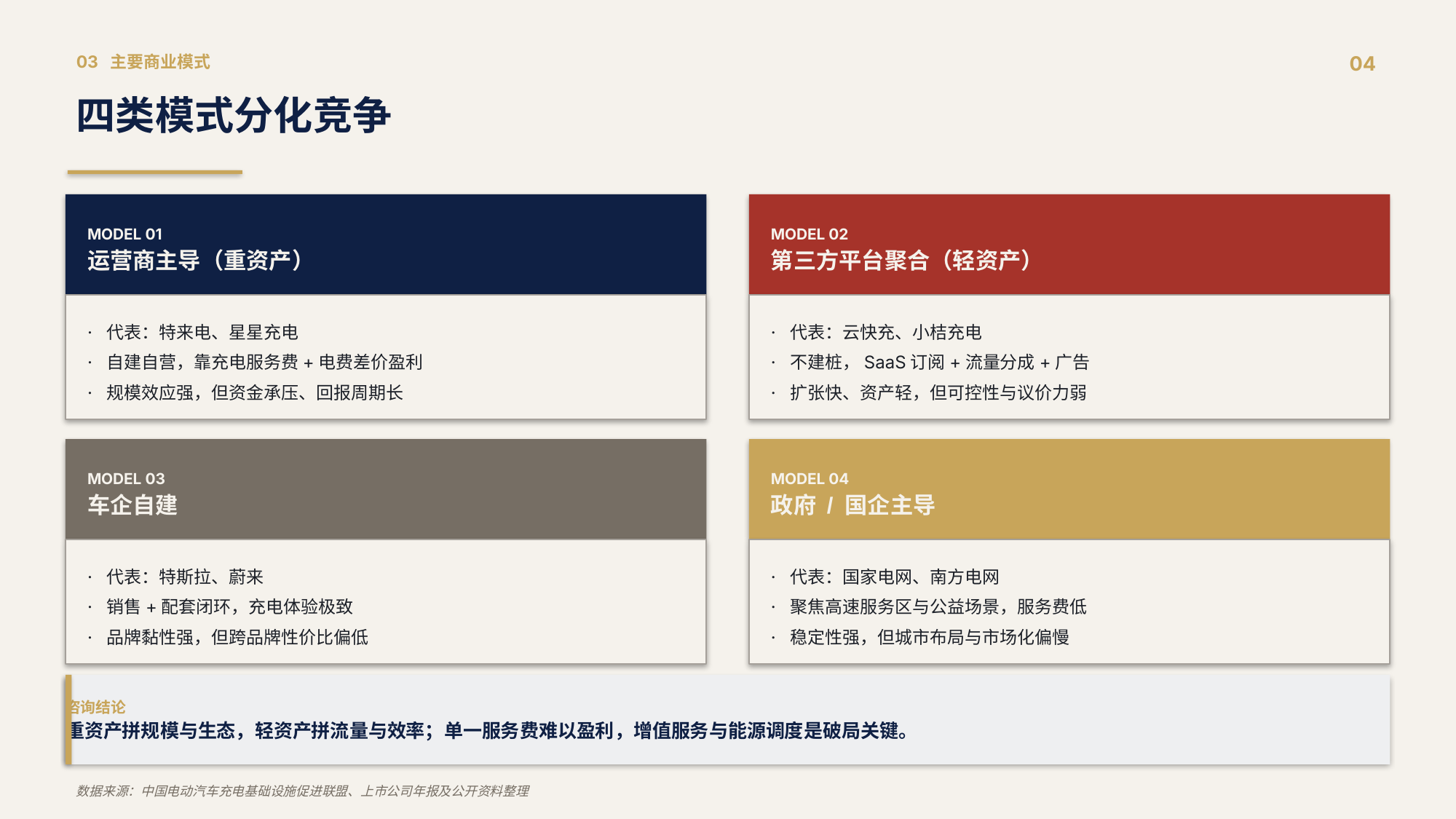

03  主要商业模式
04
四类模式分化竞争

MODEL 01
运营商主导（重资产）
MODEL 02
第三方平台聚合（轻资产）
·  代表：特来电、星星充电
·  自建自营，靠充电服务费+电费差价盈利
·  规模效应强，但资金承压、回报周期长
·  代表：云快充、小桔充电
·  不建桩，SaaS订阅+流量分成+广告
·  扩张快、资产轻，但可控性与议价力弱
MODEL 03
车企自建
MODEL 04
政府 / 国企主导
·  代表：特斯拉、蔚来
·  销售+配套闭环，充电体验极致
·  品牌黏性强，但跨品牌性价比偏低
·  代表：国家电网、南方电网
·  聚焦高速服务区与公益场景，服务费低
·  稳定性强，但城市布局与市场化偏慢
咨询结论
重资产拼规模与生态，轻资产拼流量与效率；单一服务费难以盈利，增值服务与能源调度是破局关键。

数据来源：中国电动汽车充电基础设施促进联盟、上市公司年报及公开资料整理